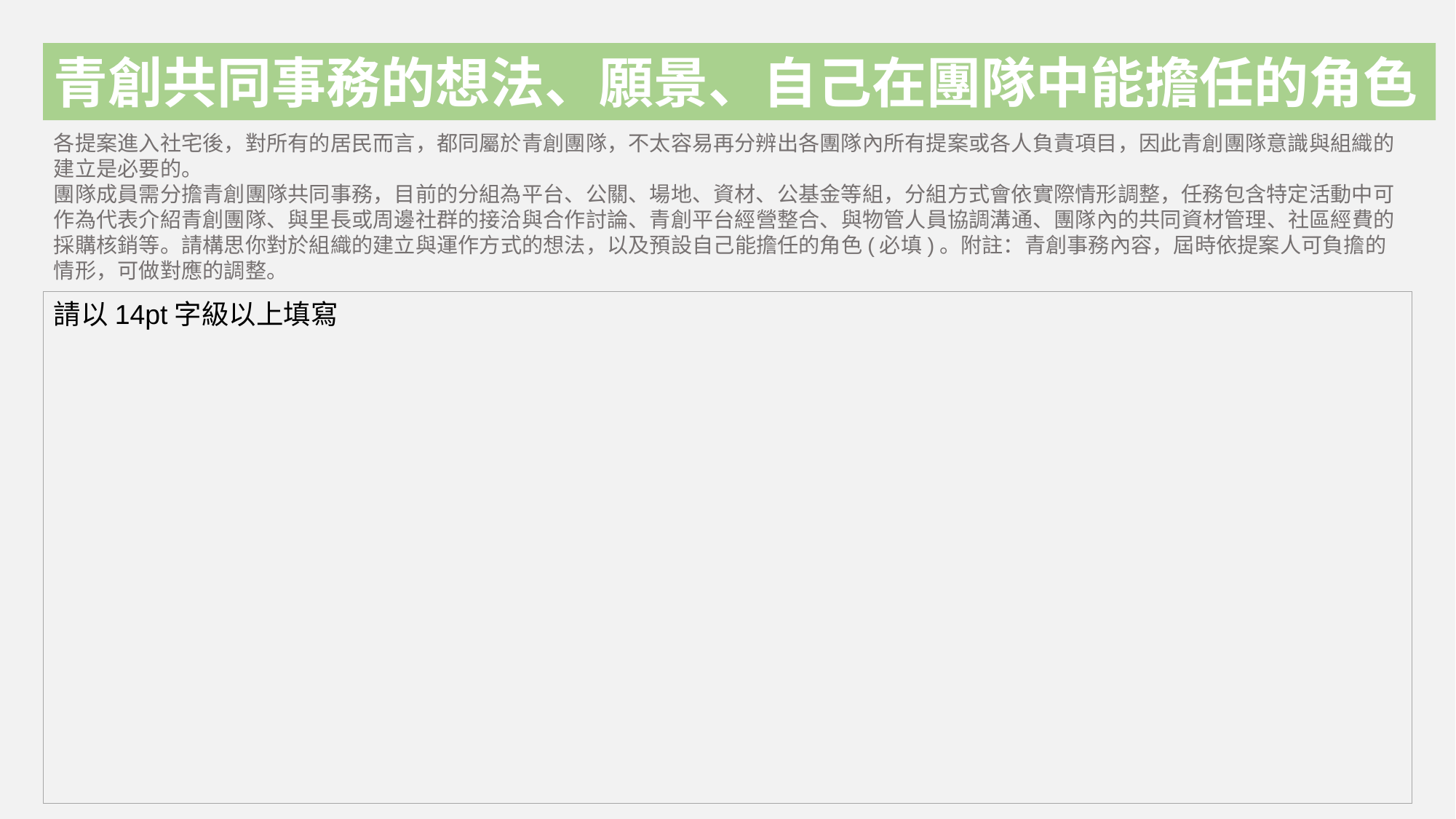

青創共同事務的想法、願景、自己在團隊中能擔任的角色

各提案進入社宅後，對所有的居民而言，都同屬於青創團隊，不太容易再分辨出各團隊內所有提案或各人負責項目，因此青創團隊意識與組織的建立是必要的。
團隊成員需分擔青創團隊共同事務，目前的分組為平台、公關、場地、資材、公基金等組，分組方式會依實際情形調整，任務包含特定活動中可作為代表介紹青創團隊、與里長或周邊社群的接洽與合作討論、青創平台經營整合、與物管人員協調溝通、團隊內的共同資材管理、社區經費的採購核銷等。請構思你對於組織的建立與運作方式的想法，以及預設自己能擔任的角色(必填)。附註：青創事務內容，屆時依提案人可負擔的情形，可做對應的調整。
請以14pt字級以上填寫